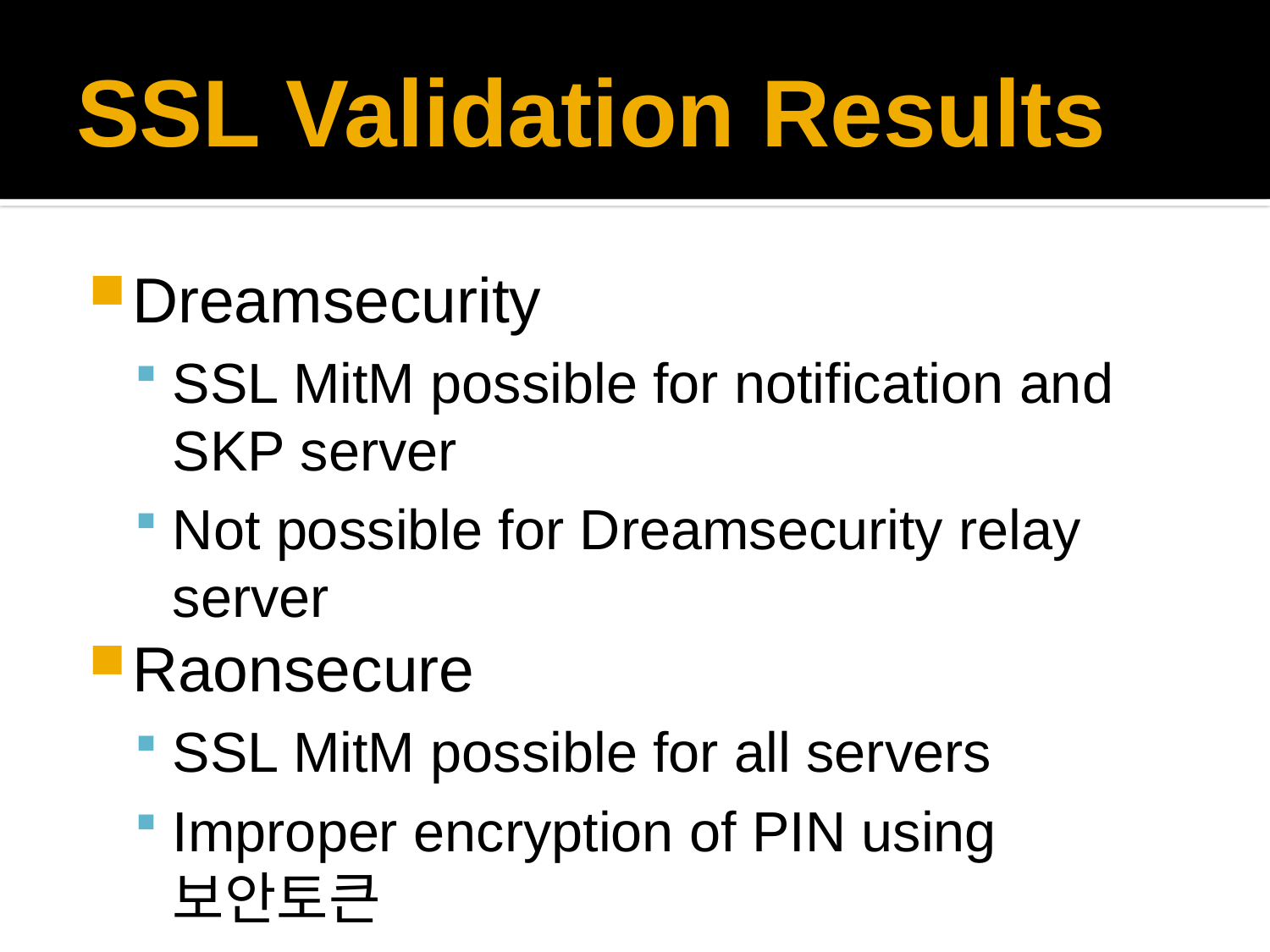

# SSL Validation Results
Dreamsecurity
SSL MitM possible for notification and SKP server
Not possible for Dreamsecurity relay server
Raonsecure
SSL MitM possible for all servers
Improper encryption of PIN using 보안토큰